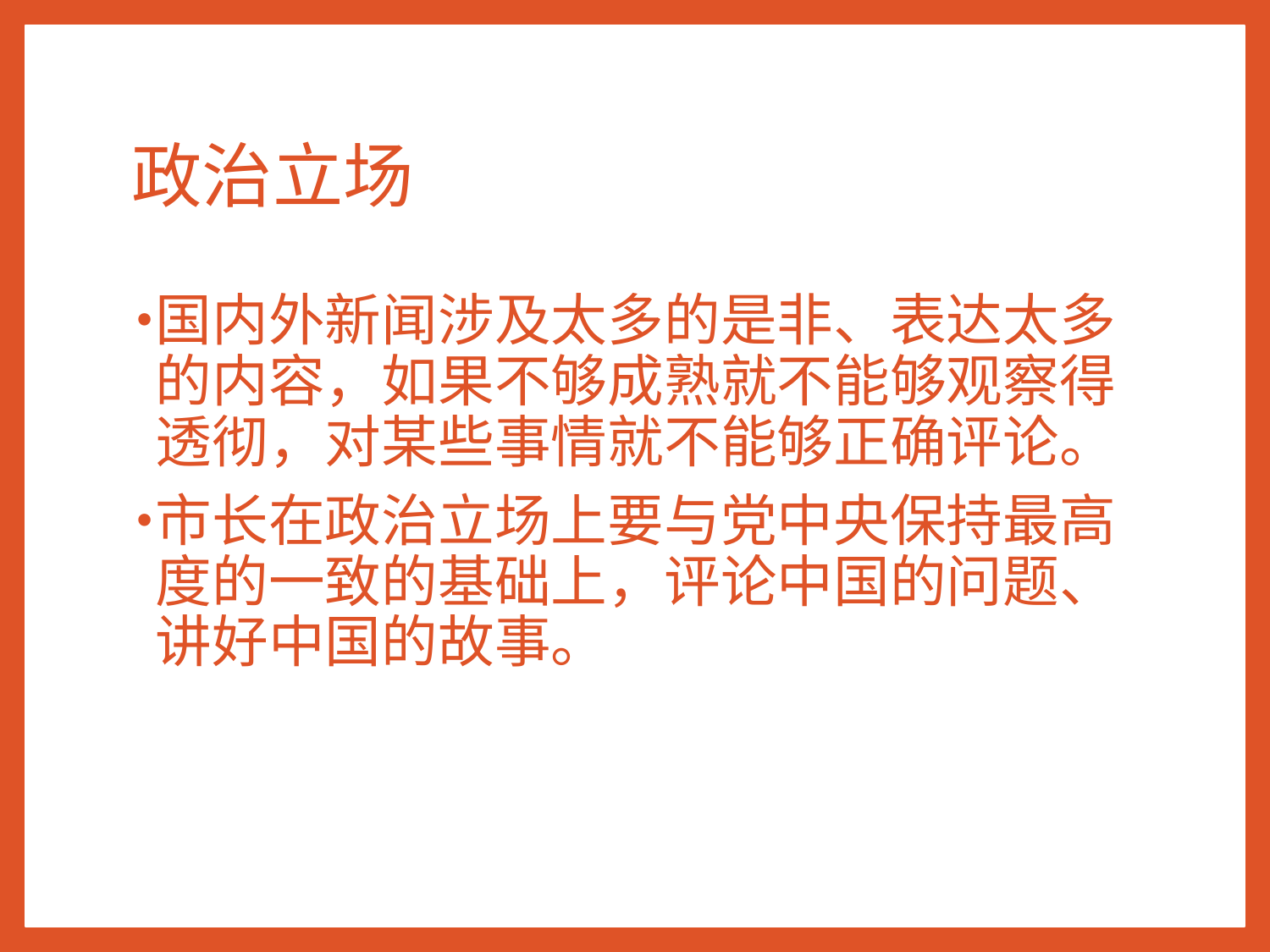

# 政治立场
国内外新闻涉及太多的是非、表达太多的内容，如果不够成熟就不能够观察得透彻，对某些事情就不能够正确评论。
市长在政治立场上要与党中央保持最高度的一致的基础上，评论中国的问题、讲好中国的故事。